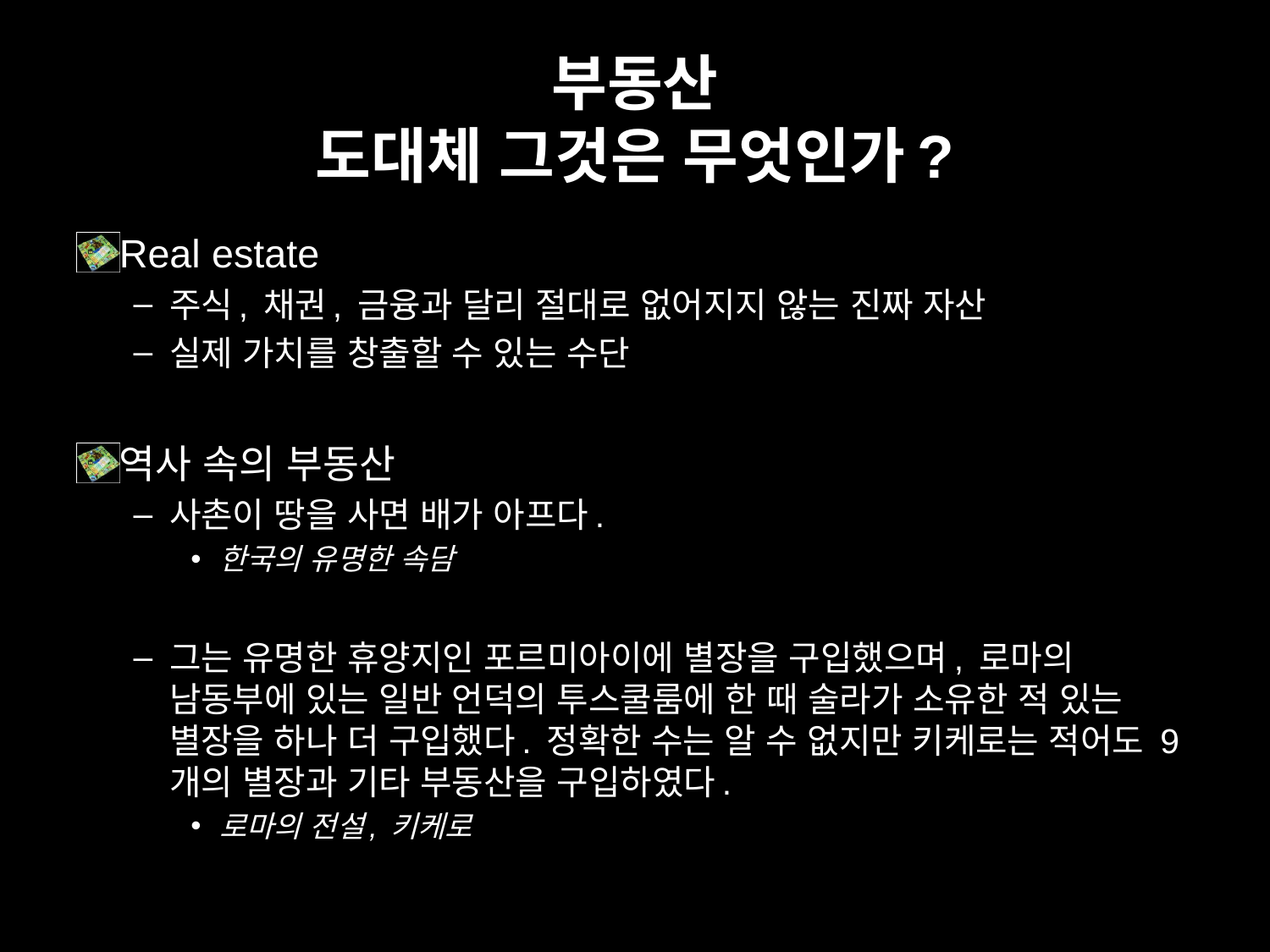

# 부동산 도대체 그것은 무엇인가?
Real estate
주식, 채권, 금융과 달리 절대로 없어지지 않는 진짜 자산
실제 가치를 창출할 수 있는 수단

역사 속의 부동산
사촌이 땅을 사면 배가 아프다.
한국의 유명한 속담

그는 유명한 휴양지인 포르미아이에 별장을 구입했으며, 로마의 남동부에 있는 일반 언덕의 투스쿨룸에 한 때 술라가 소유한 적 있는 별장을 하나 더 구입했다. 정확한 수는 알 수 없지만 키케로는 적어도 9개의 별장과 기타 부동산을 구입하였다.
로마의 전설, 키케로